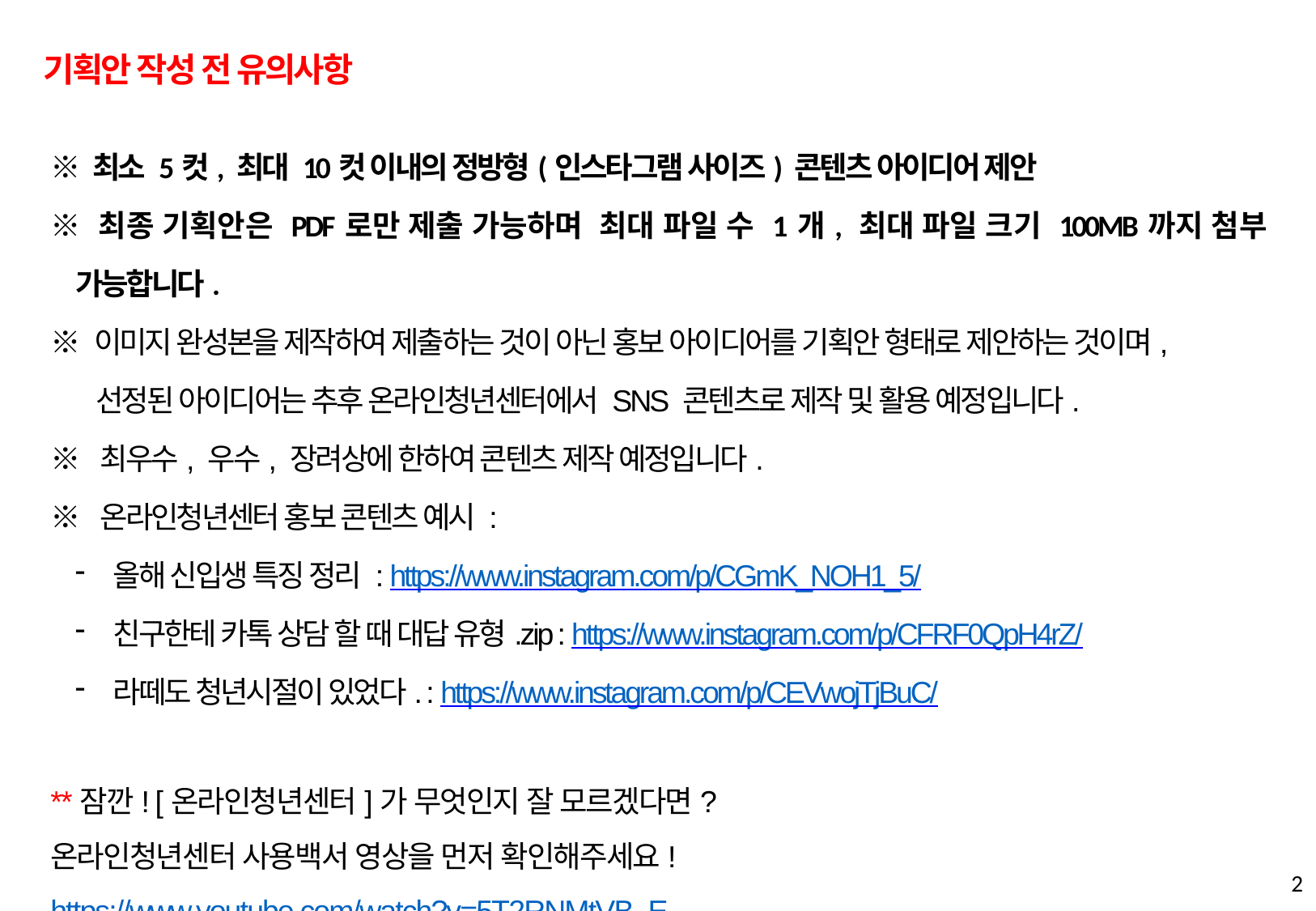

기획안 작성 전 유의사항
※ 최소 5컷, 최대 10컷 이내의 정방형(인스타그램 사이즈) 콘텐츠 아이디어 제안
※ 최종 기획안은 PDF로만 제출 가능하며  최대 파일 수 1개, 최대 파일 크기 100MB까지 첨부 가능합니다.
※ 이미지 완성본을 제작하여 제출하는 것이 아닌 홍보 아이디어를 기획안 형태로 제안하는 것이며,
      선정된 아이디어는 추후 온라인청년센터에서 SNS 콘텐츠로 제작 및 활용 예정입니다.
※  최우수, 우수, 장려상에 한하여 콘텐츠 제작 예정입니다.
※  온라인청년센터 홍보 콘텐츠 예시 :
올해 신입생 특징 정리 : https://www.instagram.com/p/CGmK_NOH1_5/
친구한테 카톡 상담 할 때 대답 유형.zip : https://www.instagram.com/p/CFRF0QpH4rZ/
라떼도 청년시절이 있었다. : https://www.instagram.com/p/CEVwojTjBuC/

**잠깐! [온라인청년센터]가 무엇인지 잘 모르겠다면?
온라인청년센터 사용백서 영상을 먼저 확인해주세요!
https://www.youtube.com/watch?v=5T2RNMtVB_E
2